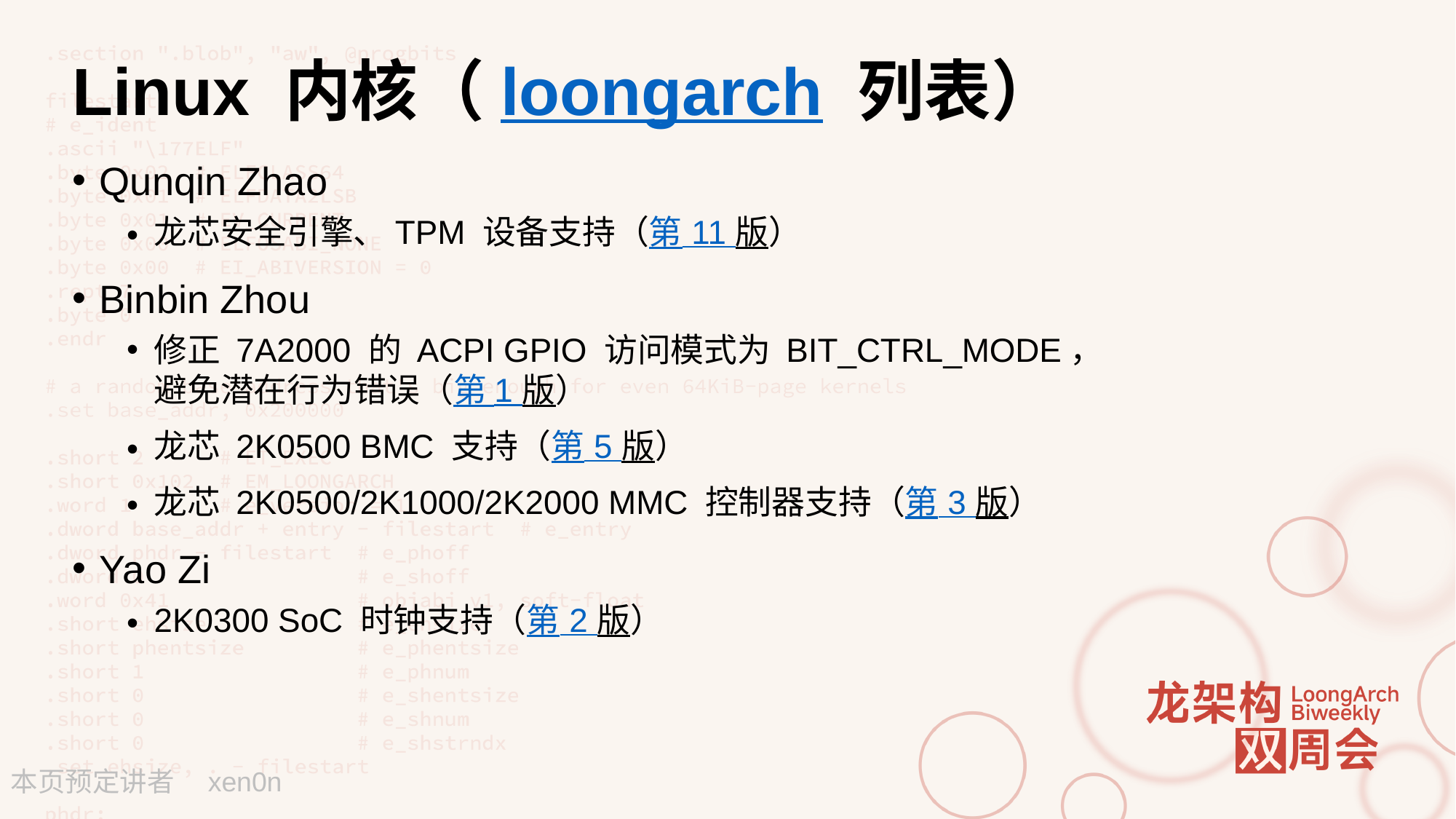

# Linux 内核（loongarch 列表）
Qunqin Zhao
龙芯安全引擎、TPM 设备支持（第 11 版）
Binbin Zhou
修正 7A2000 的 ACPI GPIO 访问模式为 BIT_CTRL_MODE，
避免潜在行为错误（第 1 版）
龙芯 2K0500 BMC 支持（第 5 版）
龙芯 2K0500/2K1000/2K2000 MMC 控制器支持（第 3 版）
Yao Zi
2K0300 SoC 时钟支持（第 2 版）
xen0n